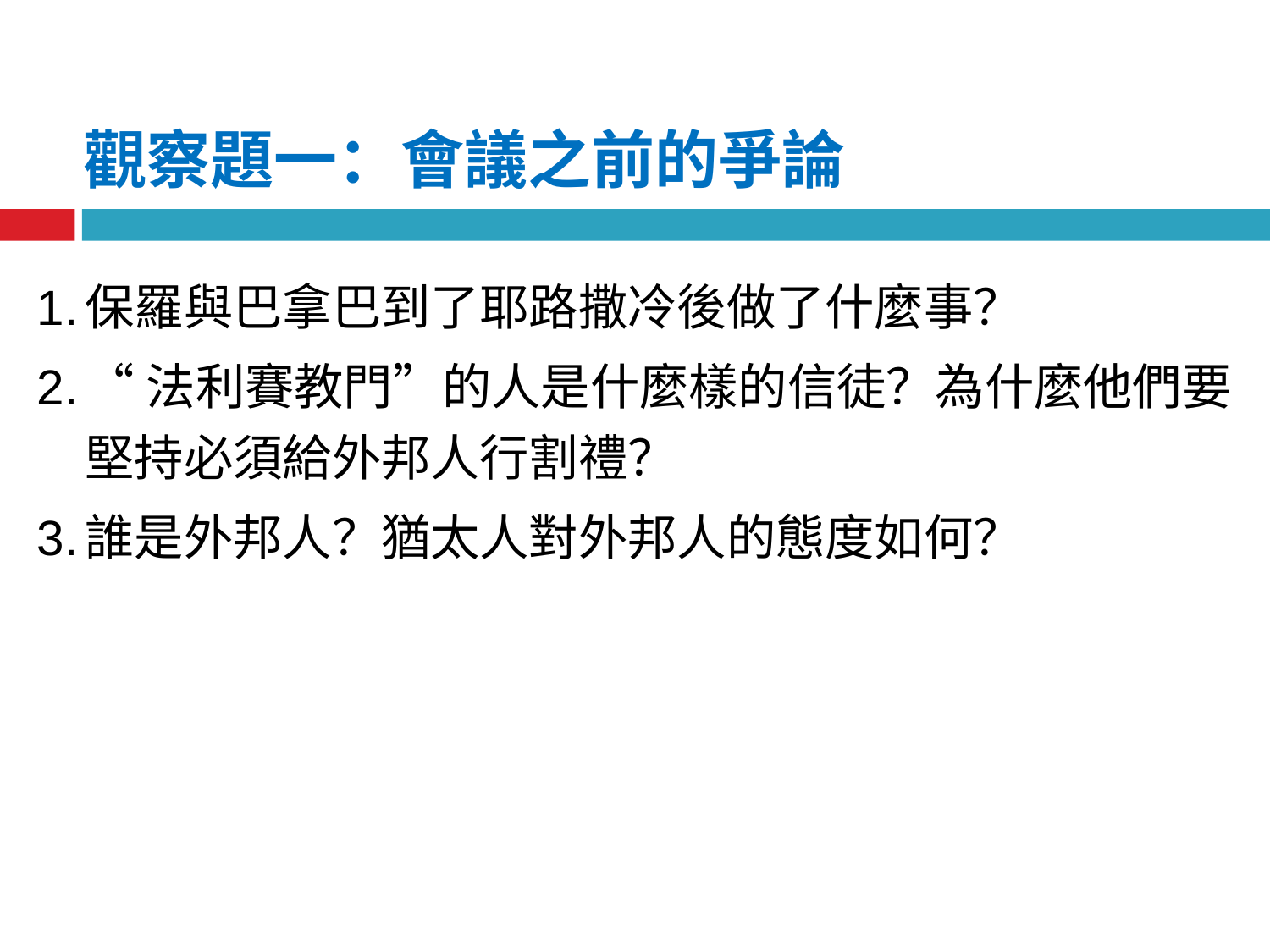

觀察題一：會議之前的爭論
保羅與巴拿巴到了耶路撒冷後做了什麼事？
“法利賽教門”的人是什麼樣的信徒？為什麼他們要堅持必須給外邦人行割禮？
誰是外邦人？猶太人對外邦人的態度如何？